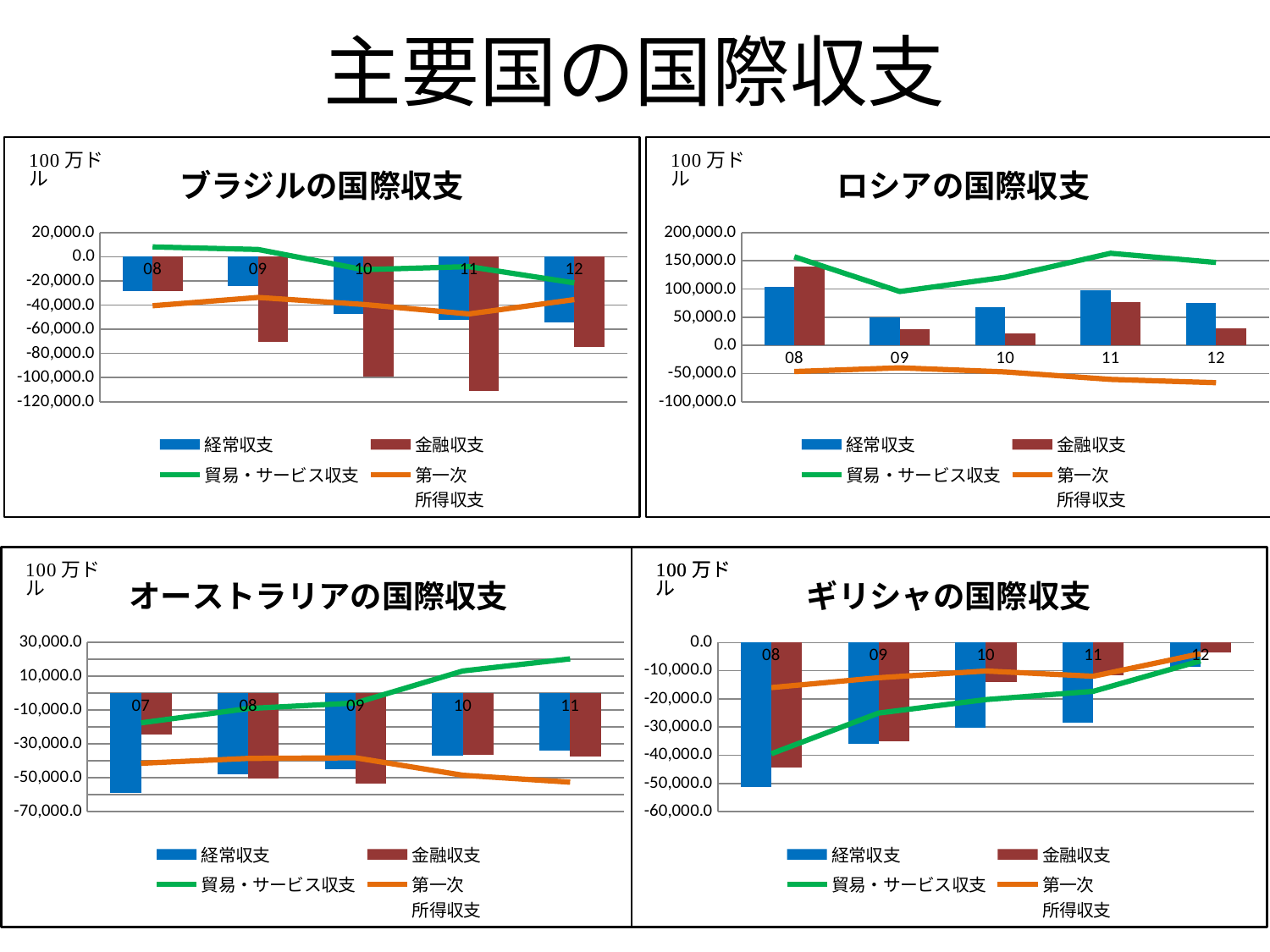

# 主要国の国際収支

### Chart: ブラジルの国際収支

| Category | 経常収支 | 金融収支 | 貿易・サービス収支 | 第一次
所得収支 |
|---|---|---|---|---|
| 08 | -28192.0 | -28296.5 | 8145.9 | -40561.8 |
| 09 | -24305.6 | -70162.8 | 6025.6 | -33668.7 |
| 10 | -47273.1 | -98793.2 | -10688.2 | -39486.4 |
| 11 | -52480.1 | -110815.7 | -8145.4 | -47318.9 |
| 12 | -54246.4 | -74638.5 | -21644.7 | -35447.600000000006 |

### Chart: ロシアの国際収支

| Category | 経常収支 | 金融収支 | 貿易・サービス収支 | 第一次
所得収支 |
|---|---|---|---|---|
| 08 | 103935.4 | 139705.1 | 157205.9 | -46482.5 |
| 09 | 50383.6 | 28162.1 | 95630.3 | -39739.399999999994 |
| 10 | 67452.2 | 21526.2 | 120874.8 | -47104.5 |
| 11 | 97273.9 | 76139.8 | 163398.1 | -60399.5 |
| 12 | 74798.4 | 30280.4 | 147065.0 | -66211.6 |

### Chart: オーストラリアの国際収支

| Category | 経常収支 | 金融収支 | 貿易・サービス収支 | 第一次
所得収支 |
|---|---|---|---|---|
| 07 | -59089.8 | -24331.9 | -17572.3 | -41468.00000000001 |
| 08 | -47859.2 | -50651.8 | -9086.0 | -38557.3 |
| 09 | -44782.8 | -53521.7 | -5789.9 | -38195.8 |
| 10 | -36741.4 | -36347.3 | 13134.3 | -48527.59999999999 |
| 11 | -33752.4 | -37557.2 | 20285.7 | -52615.90000000001 |

### Chart: ギリシャの国際収支

| Category | 経常収支 | 金融収支 | 貿易・サービス収支 | 第一次
所得収支 |
|---|---|---|---|---|
| 08 | -51312.8 | -44243.5 | -39477.1 | -16015.3 |
| 09 | -35912.6 | -35095.3 | -25054.2 | -12515.7 |
| 10 | -30274.0 | -14119.8 | -20259.3 | -10133.1 |
| 11 | -28582.7 | -11577.1 | -17339.1 | -11980.6 |
| 12 | -8624.5 | -3433.0 | -6526.8 | -3969.8999999999996 |